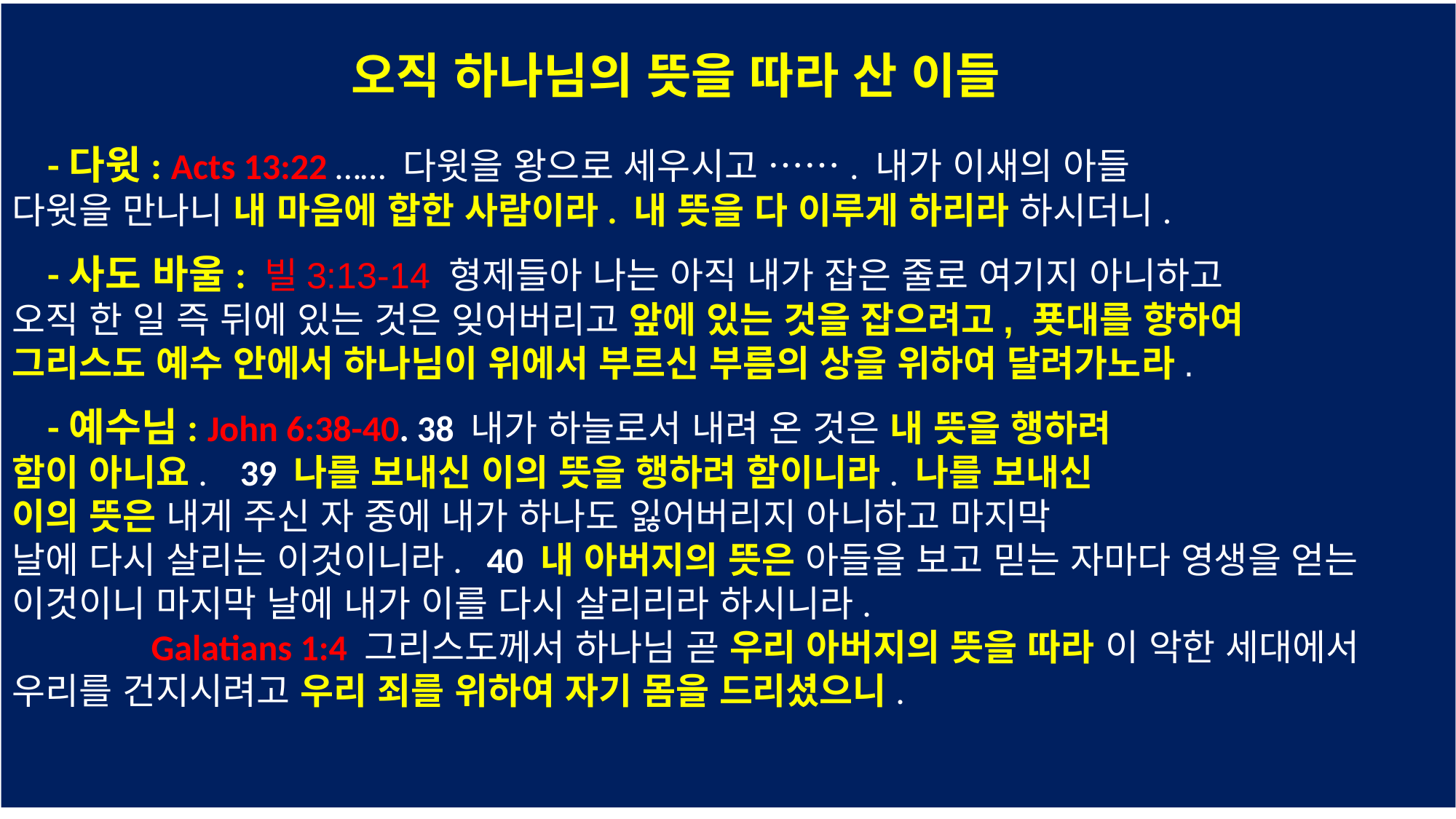

오직 하나님의 뜻을 따라 산 이들

    -다윗: Acts 13:22 …… 다윗을 왕으로 세우시고 ……. 내가 이새의 아들
다윗을 만나니 내 마음에 합한 사람이라. 내 뜻을 다 이루게 하리라 하시더니.

    -사도 바울: 빌3:13-14 형제들아 나는 아직 내가 잡은 줄로 여기지 아니하고
오직 한 일 즉 뒤에 있는 것은 잊어버리고 앞에 있는 것을 잡으려고, 푯대를 향하여
그리스도 예수 안에서 하나님이 위에서 부르신 부름의 상을 위하여 달려가노라.

    -예수님: John 6:38-40. 38 내가 하늘로서 내려 온 것은 내 뜻을 행하려
함이 아니요.    39 나를 보내신 이의 뜻을 행하려 함이니라. 나를 보내신
이의 뜻은 내게 주신 자 중에 내가 하나도 잃어버리지 아니하고 마지막
날에 다시 살리는 이것이니라.   40 내 아버지의 뜻은 아들을 보고 믿는 자마다 영생을 얻는 이것이니 마지막 날에 내가 이를 다시 살리리라 하시니라.
                 Galatians 1:4 그리스도께서 하나님 곧 우리 아버지의 뜻을 따라 이 악한 세대에서 우리를 건지시려고 우리 죄를 위하여 자기 몸을 드리셨으니.